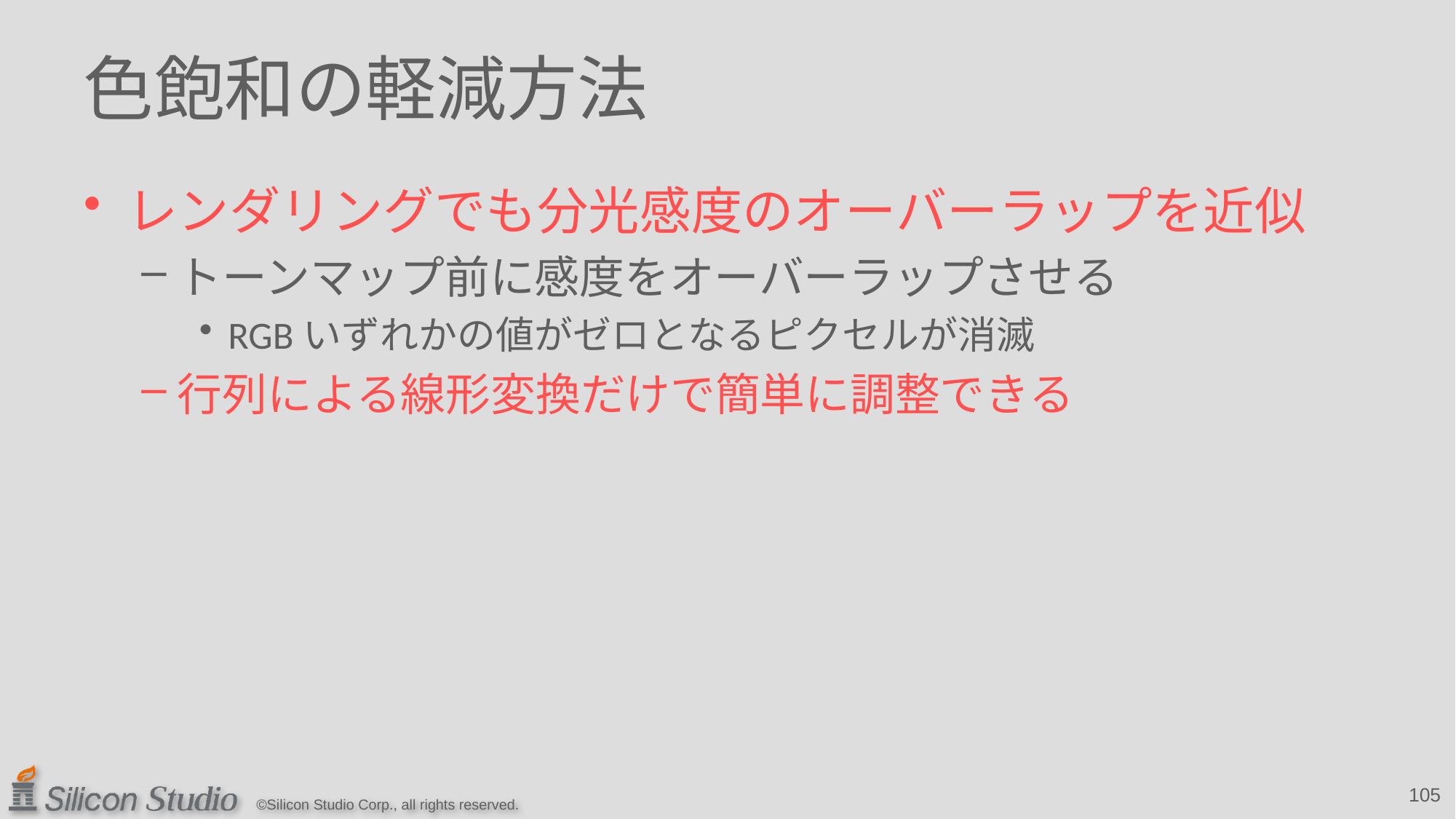

# 色飽和の軽減方法
レンダリングでも分光感度のオーバーラップを近似
トーンマップ前に感度をオーバーラップさせる
RGBいずれかの値がゼロとなるピクセルが消滅
行列による線形変換だけで簡単に調整できる
105